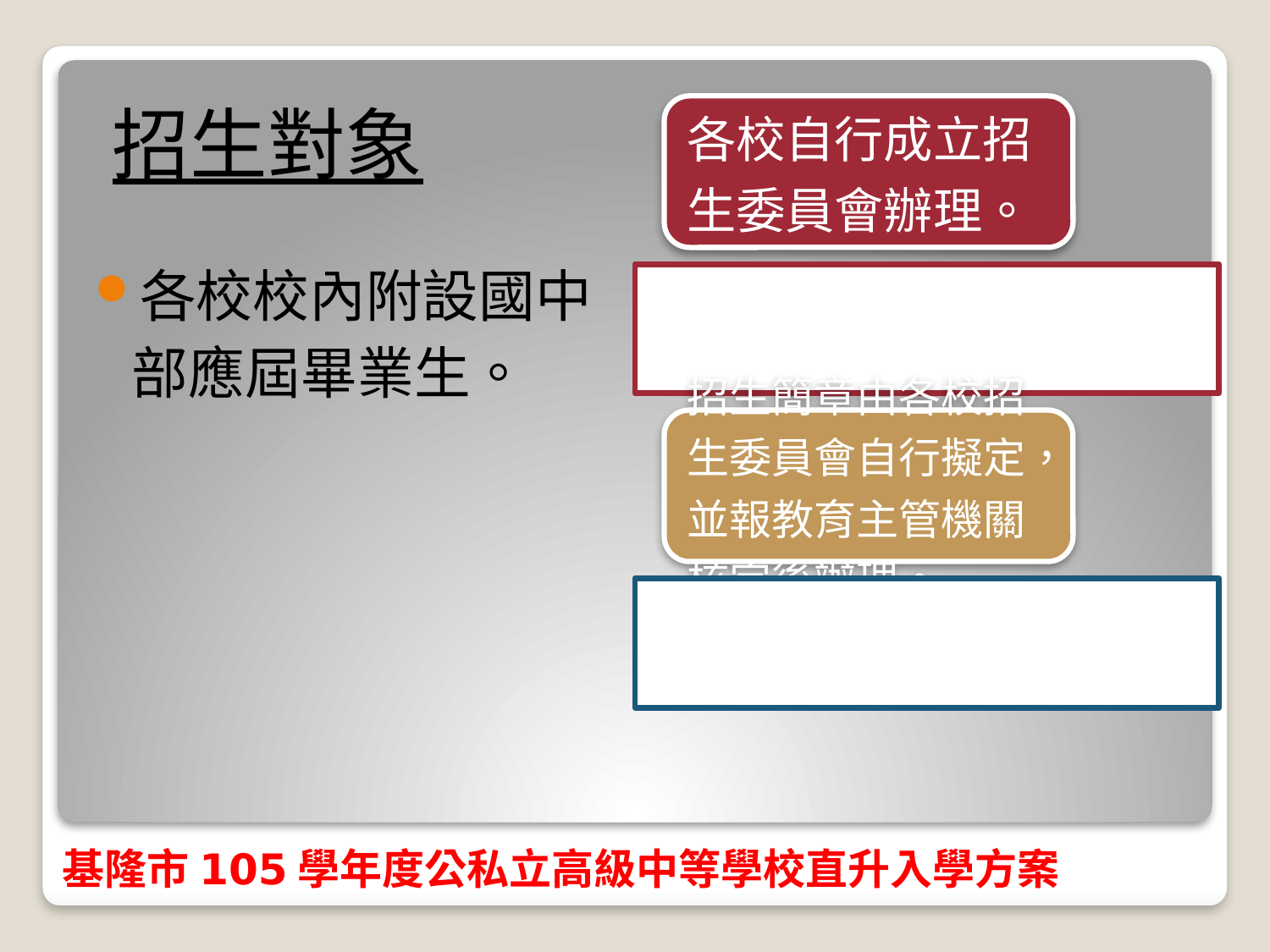

各校自行成立招生委員會辦理。
招生簡章由各校招生委員會自行擬定，並報教育主管機關核定後辦理。
招生對象
各校校內附設國中部應屆畢業生。
# 基隆市105學年度公私立高級中等學校直升入學方案